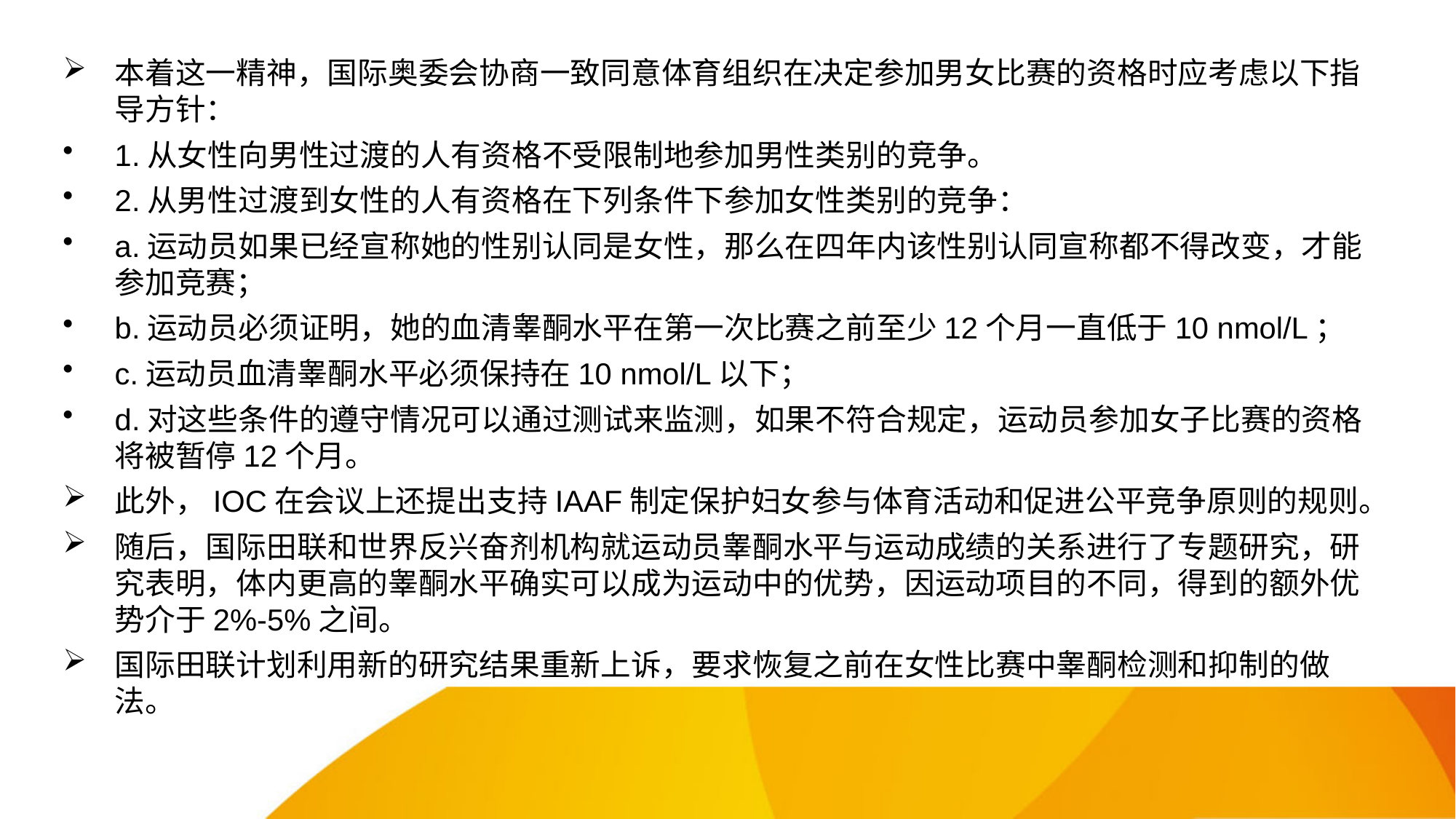

本着这一精神，国际奥委会协商一致同意体育组织在决定参加男女比赛的资格时应考虑以下指导方针：
1.从女性向男性过渡的人有资格不受限制地参加男性类别的竞争。
2.从男性过渡到女性的人有资格在下列条件下参加女性类别的竞争：
a.运动员如果已经宣称她的性别认同是女性，那么在四年内该性别认同宣称都不得改变，才能参加竞赛；
b.运动员必须证明，她的血清睾酮水平在第一次比赛之前至少12个月一直低于10 nmol/L；
c.运动员血清睾酮水平必须保持在10 nmol/L以下；
d.对这些条件的遵守情况可以通过测试来监测，如果不符合规定，运动员参加女子比赛的资格将被暂停12个月。
此外，IOC在会议上还提出支持IAAF制定保护妇女参与体育活动和促进公平竞争原则的规则。
随后，国际田联和世界反兴奋剂机构就运动员睾酮水平与运动成绩的关系进行了专题研究，研究表明，体内更高的睾酮水平确实可以成为运动中的优势，因运动项目的不同，得到的额外优势介于2%-5%之间。
国际田联计划利用新的研究结果重新上诉，要求恢复之前在女性比赛中睾酮检测和抑制的做法。